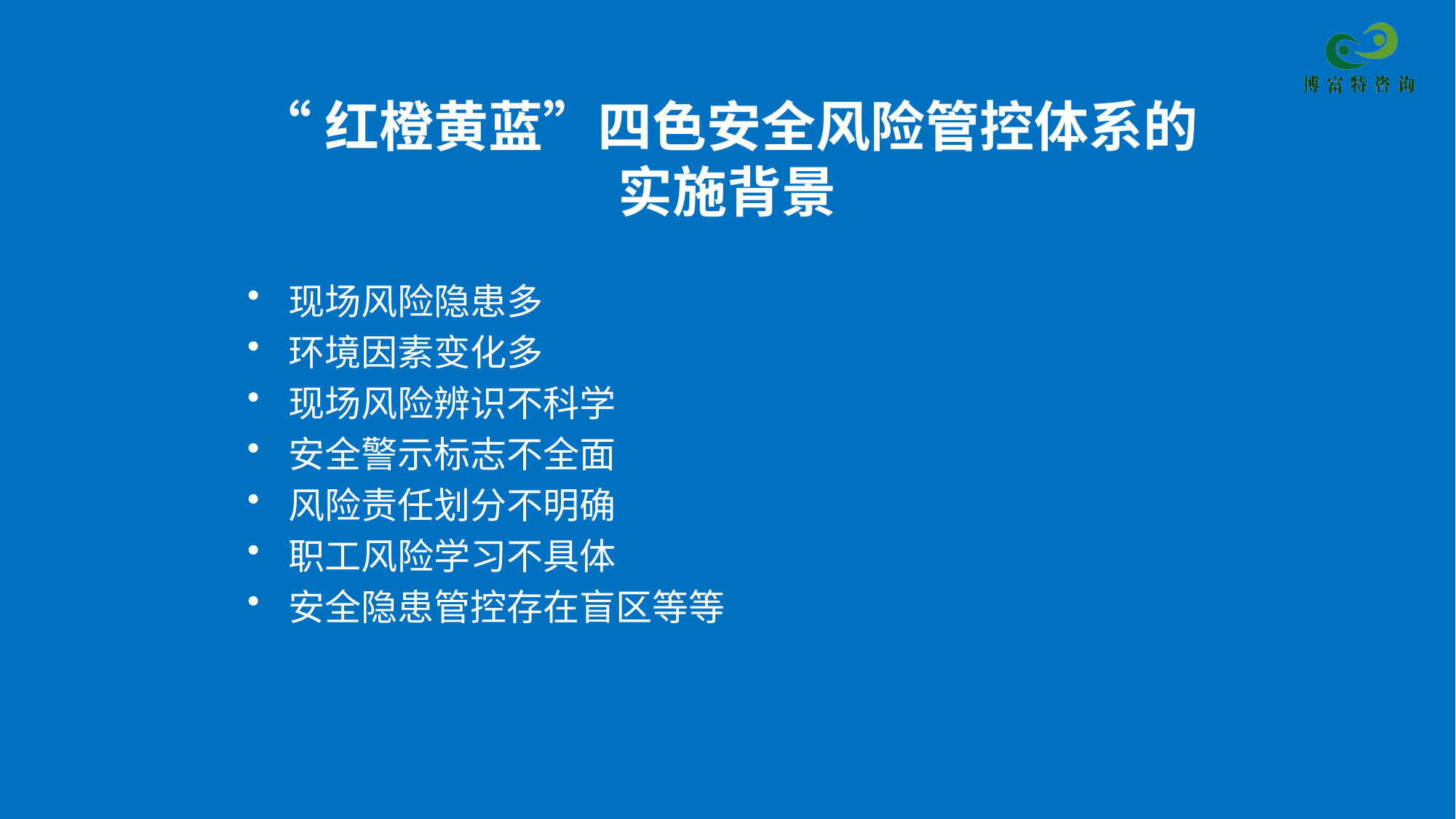

# “红橙黄蓝”四色安全风险管控体系的实施背景

现场风险隐患多
环境因素变化多
现场风险辨识不科学
安全警示标志不全面
风险责任划分不明确
职工风险学习不具体
安全隐患管控存在盲区等等

27